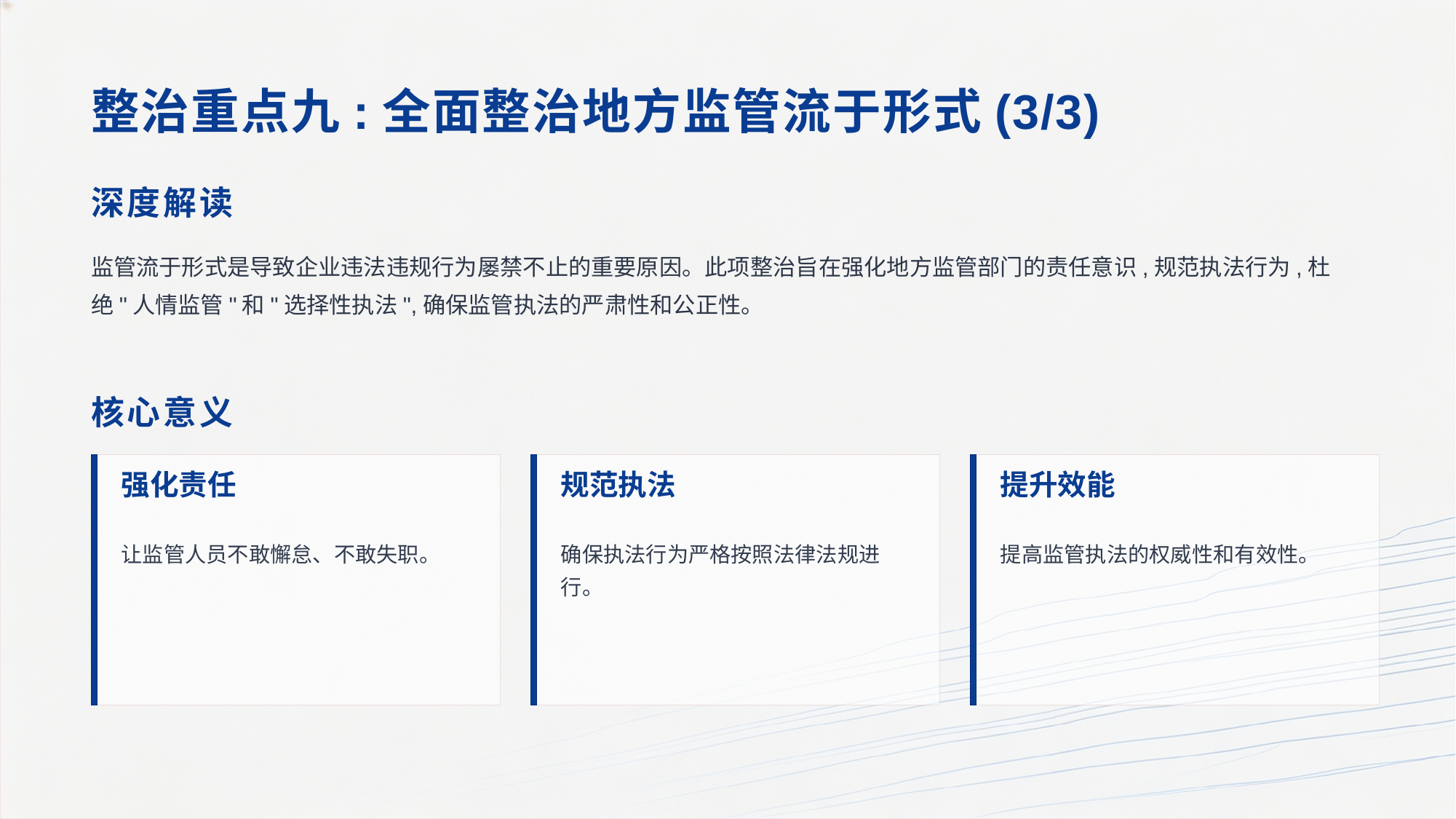

整治重点九:全面整治地方监管流于形式(3/3)
深度解读
监管流于形式是导致企业违法违规行为屡禁不止的重要原因。此项整治旨在强化地方监管部门的责任意识,规范执法行为,杜绝"人情监管"和"选择性执法",确保监管执法的严肃性和公正性。
核心意义

强化责任
规范执法
提升效能
让监管人员不敢懈怠、不敢失职。
确保执法行为严格按照法律法规进行。
提高监管执法的权威性和有效性。